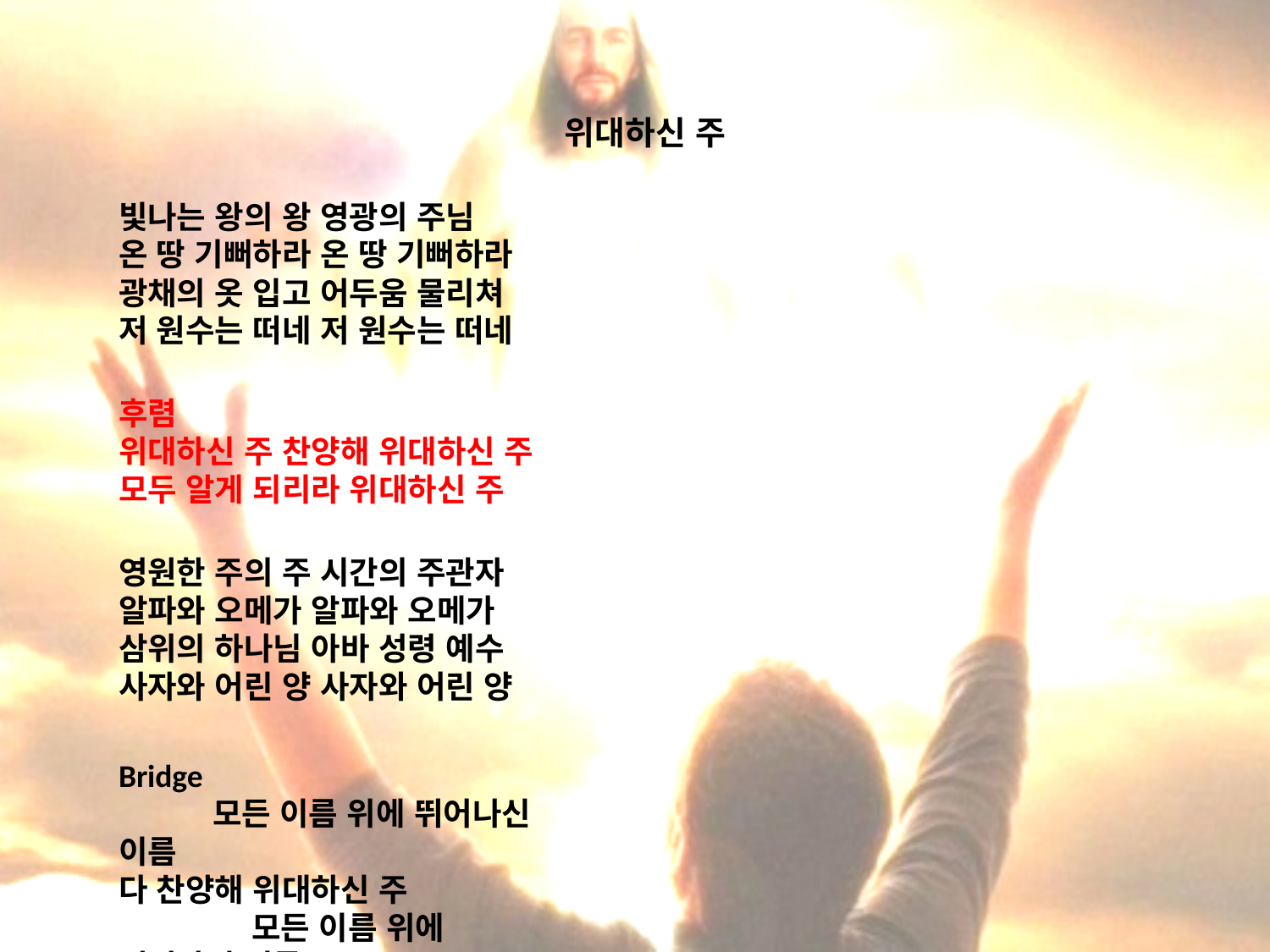

# 위대하신 주
빛나는 왕의 왕 영광의 주님
온 땅 기뻐하라 온 땅 기뻐하라
광채의 옷 입고 어두움 물리쳐
저 원수는 떠네 저 원수는 떠네
후렴
위대하신 주 찬양해 위대하신 주
모두 알게 되리라 위대하신 주
영원한 주의 주 시간의 주관자
알파와 오메가 알파와 오메가
삼위의 하나님 아바 성령 예수
사자와 어린 양 사자와 어린 양

Bridge                                                               모든 이름 위에 뛰어나신 이름
다 찬양해 위대하신 주                                  모든 이름 위에 뛰어나신 이름
다 찬양해 위대하신 주